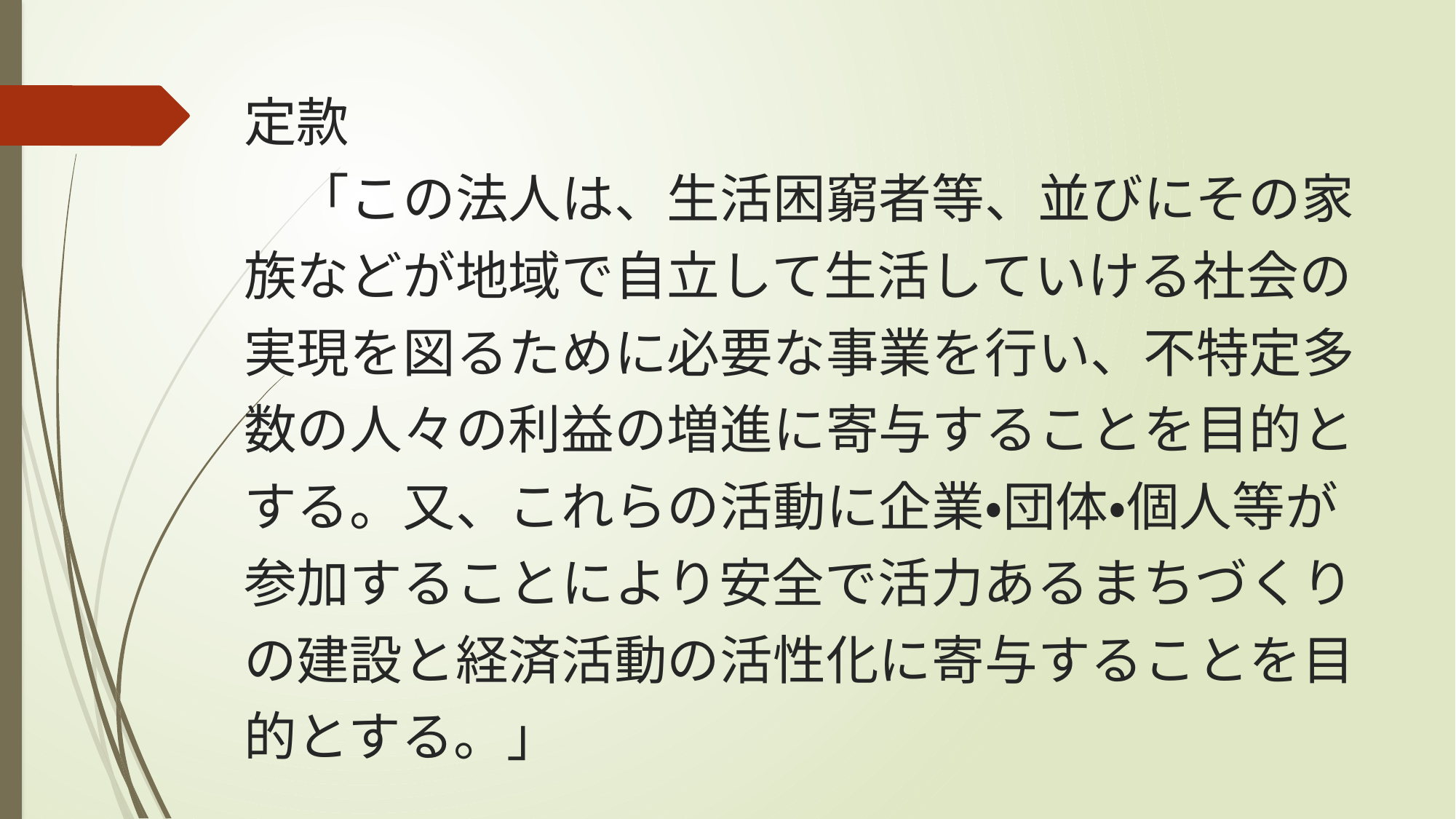

# 定款 　「この法人は、生活困窮者等、並びにその家族などが地域で自立して生活していける社会の実現を図るために必要な事業を行い、不特定多数の人々の利益の増進に寄与することを目的とする。又、これらの活動に企業・団体・個人等が参加することにより安全で活力あるまちづくりの建設と経済活動の活性化に寄与することを目的とする。」